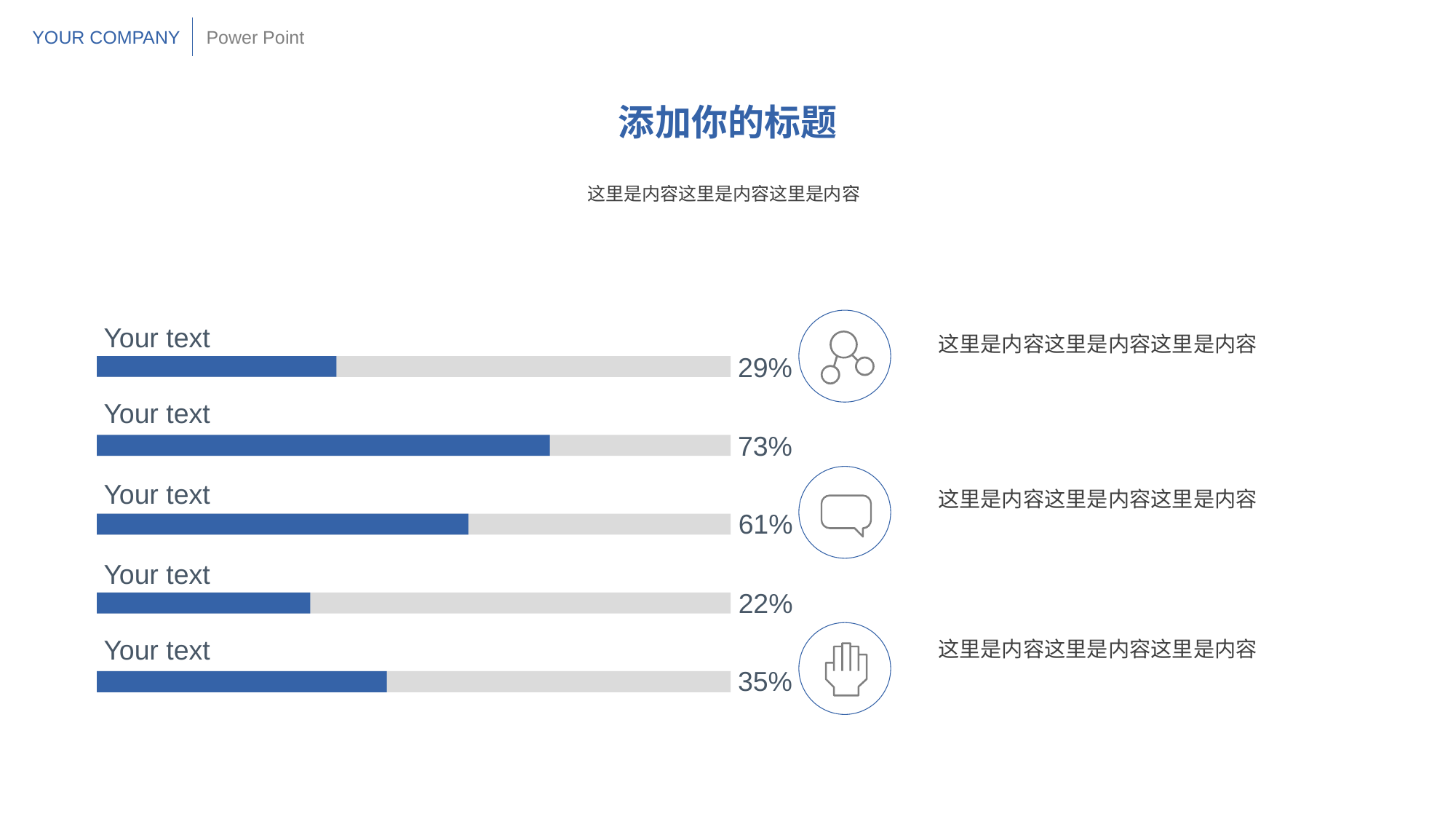

YOUR COMPANY
Power Point
添加你的标题
这里是内容这里是内容这里是内容

这里是内容这里是内容这里是内容
Your text

29%

Your text
73%

这里是内容这里是内容这里是内容
Your text

61%

Your text
22%

这里是内容这里是内容这里是内容

Your text

35%